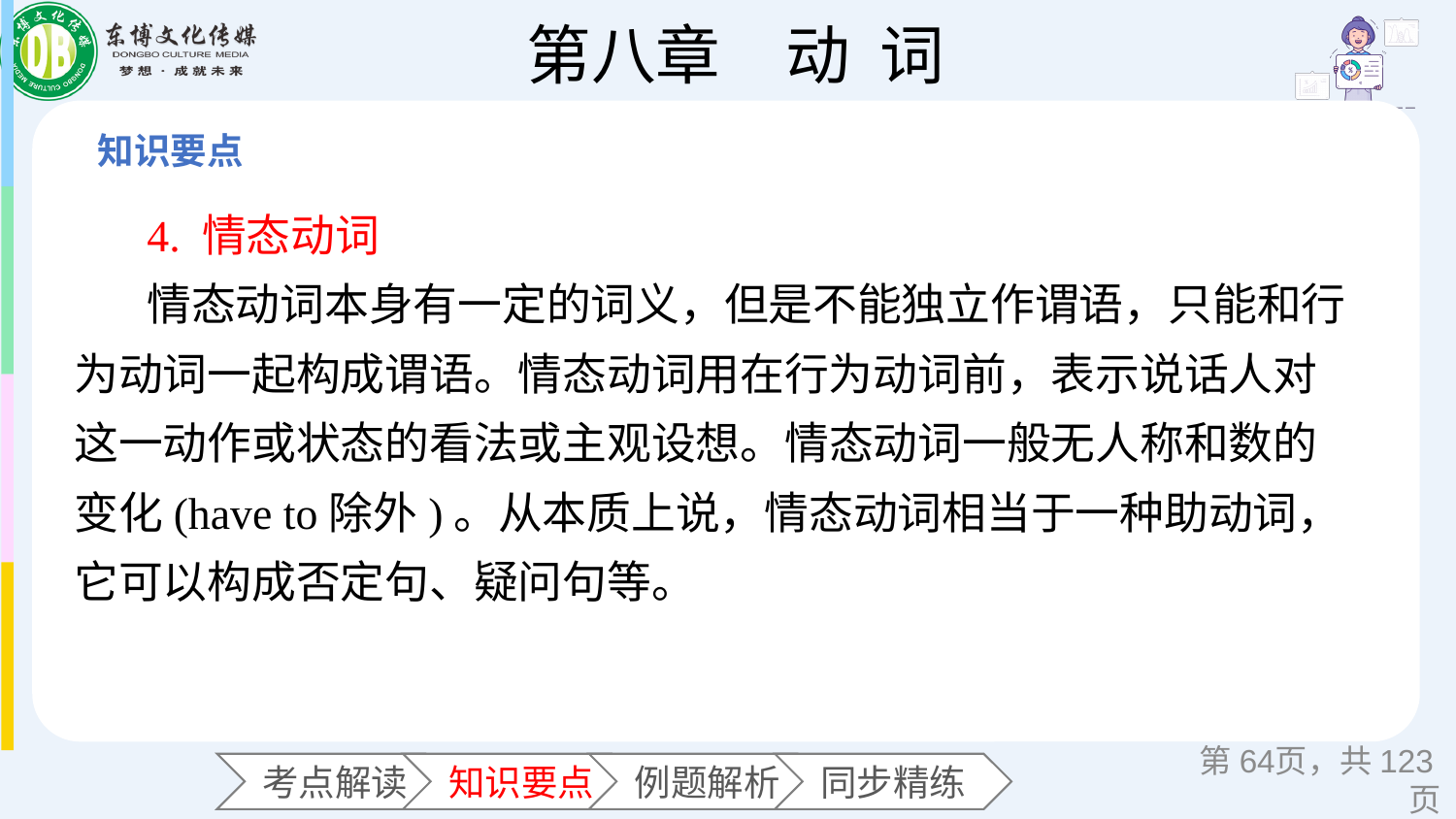

4. 情态动词
情态动词本身有一定的词义，但是不能独立作谓语，只能和行为动词一起构成谓语。情态动词用在行为动词前，表示说话人对这一动作或状态的看法或主观设想。情态动词一般无人称和数的变化(have to除外)。从本质上说，情态动词相当于一种助动词，它可以构成否定句、疑问句等。
第64页，共123页